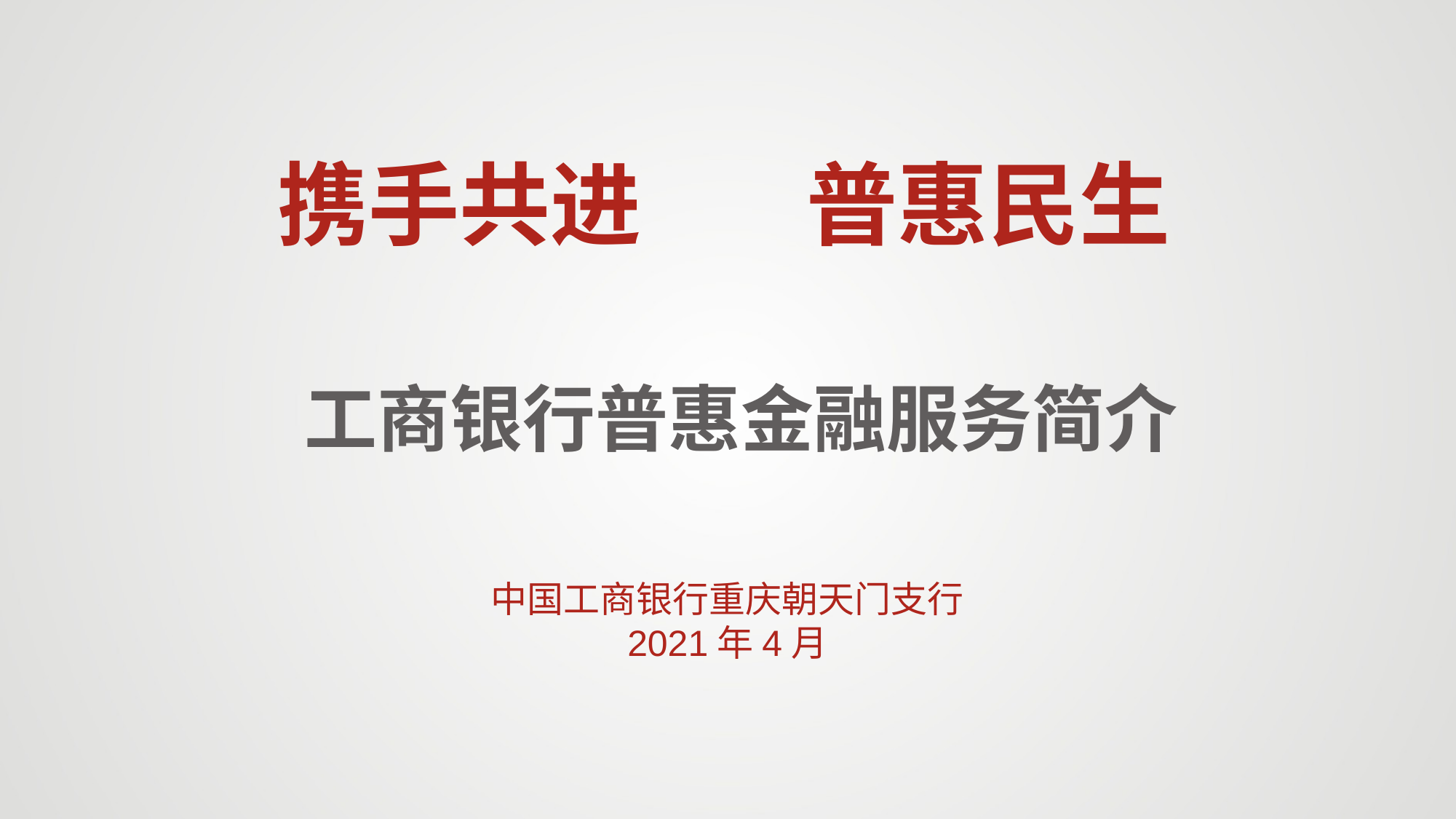

携手共进        普惠民生
 工商银行普惠金融服务简介
中国工商银行重庆朝天门支行
2021年4月